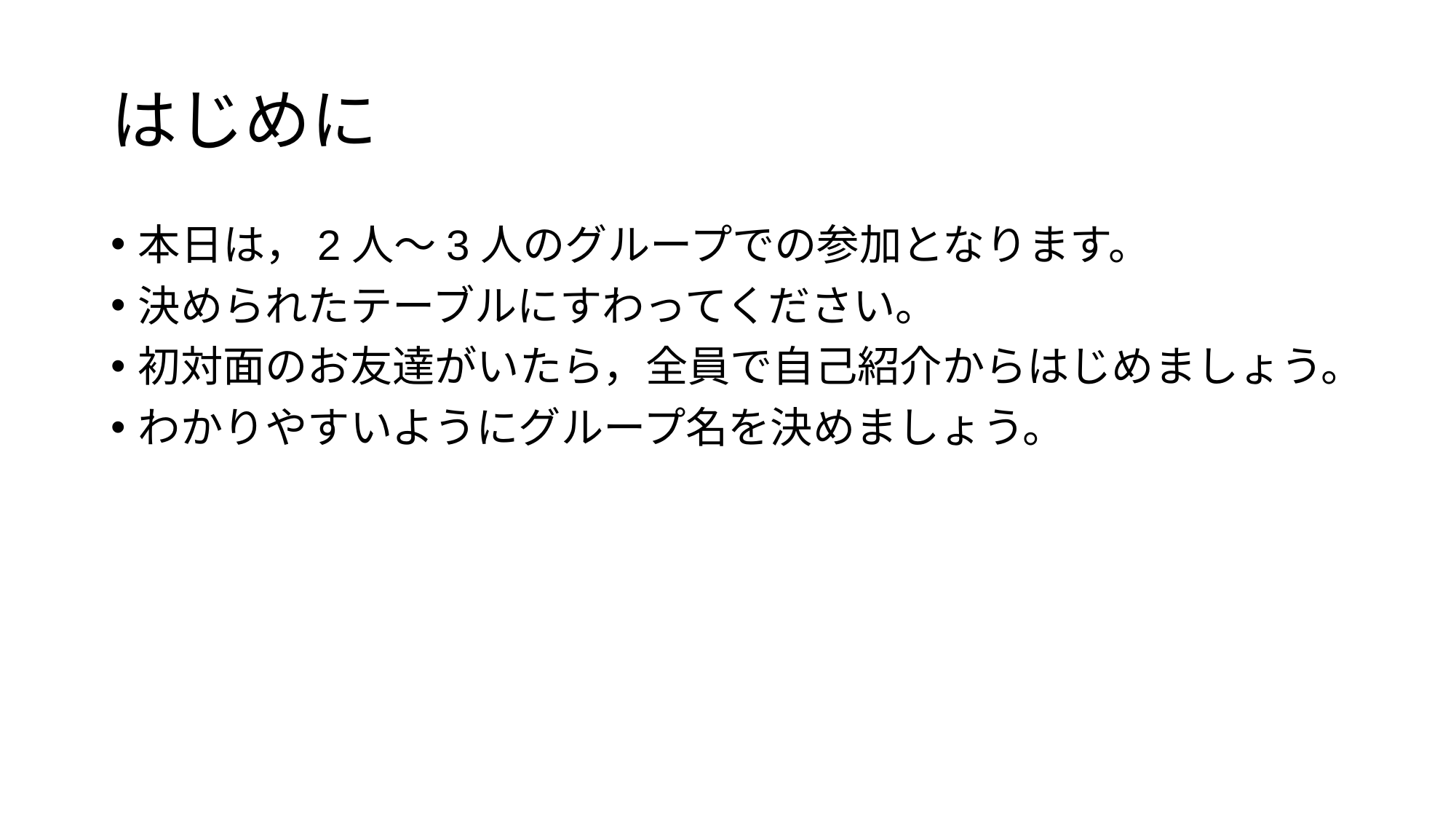

# はじめに
本日は，2人〜3人のグループでの参加となります。
決められたテーブルにすわってください。
初対面のお友達がいたら，全員で自己紹介からはじめましょう。
わかりやすいようにグループ名を決めましょう。